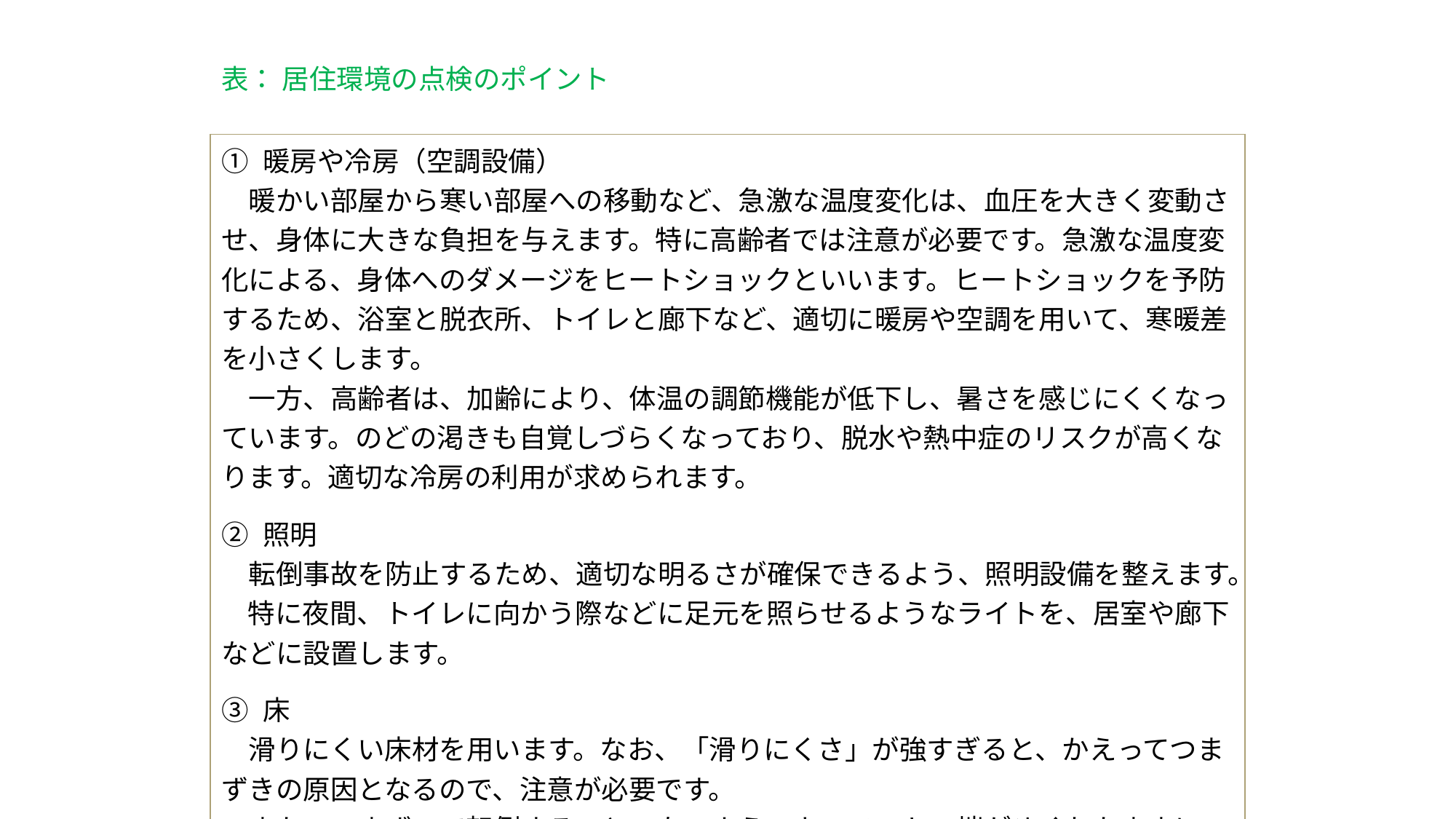

表： 居住環境の点検のポイント
| ① 暖房や冷房（空調設備） 　暖かい部屋から寒い部屋への移動など、急激な温度変化は、血圧を大きく変動させ、身体に大きな負担を与えます。特に高齢者では注意が必要です。急激な温度変化による、身体へのダメージをヒートショックといいます。ヒートショックを予防するため、浴室と脱衣所、トイレと廊下など、適切に暖房や空調を用いて、寒暖差を小さくします。 　一方、高齢者は、加齢により、体温の調節機能が低下し、暑さを感じにくくなっています。のどの渇きも自覚しづらくなっており、脱水や熱中症のリスクが高くなります。適切な冷房の利用が求められます。 ② 照明 　転倒事故を防止するため、適切な明るさが確保できるよう、照明設備を整えます。 特に夜間、トイレに向かう際などに足元を照らせるようなライトを、居室や廊下などに設置します。 ③ 床 　滑りにくい床材を用います。なお、「滑りにくさ」が強すぎると、かえってつまずきの原因となるので、注意が必要です。 　また、つまずいて転倒することのないよう、カーペットの端がめくれたままになっている、電気コードが置かれたままになっているということがないようにします。 　敷居など、わずかな段差でも転倒のきっかけとなります。段差の解消を図ります。 |
| --- |